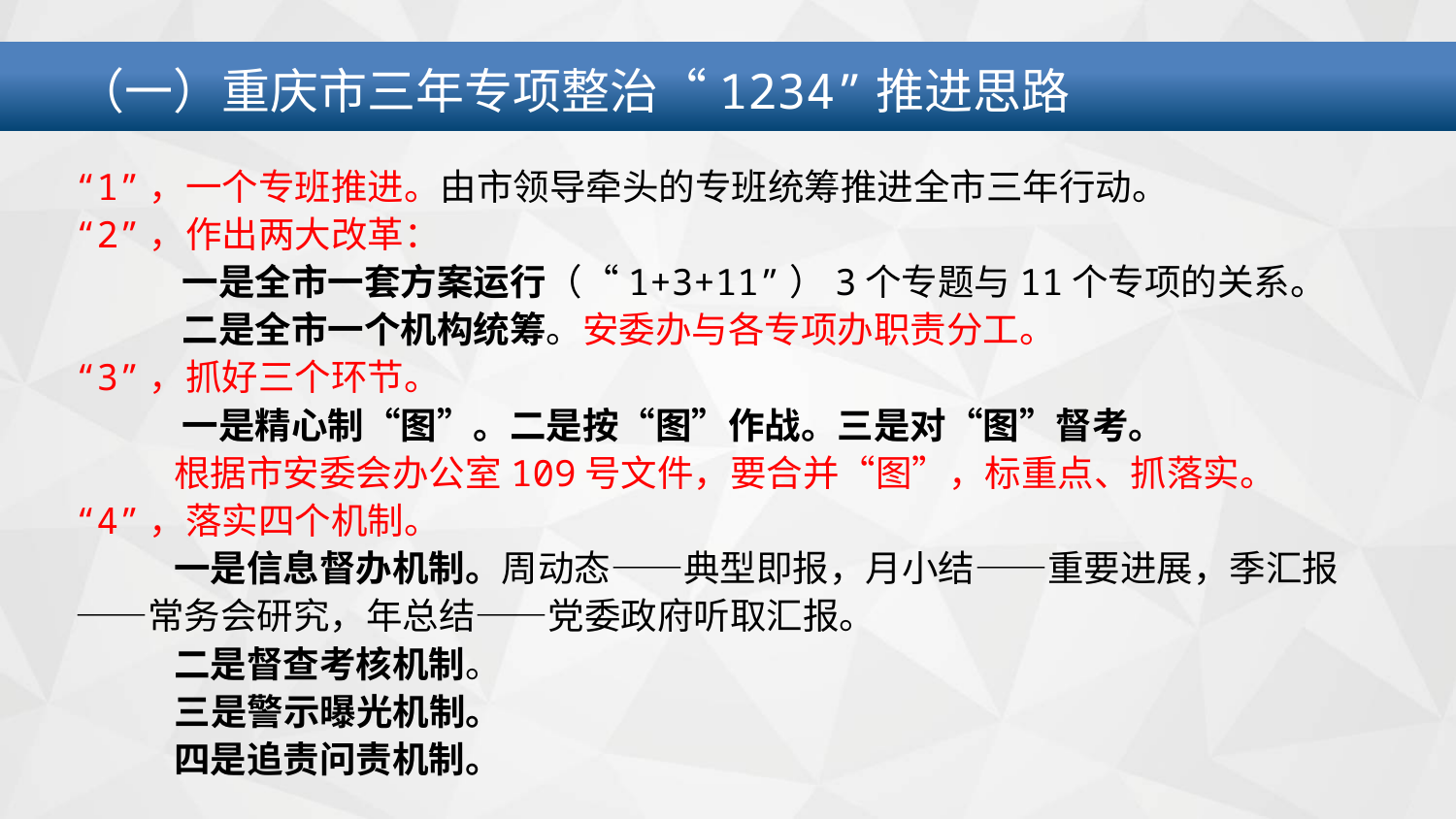

（一）重庆市三年专项整治“1234”推进思路
“1”，一个专班推进。由市领导牵头的专班统筹推进全市三年行动。
“2”，作出两大改革：
            一是全市一套方案运行（“1+3+11”）3个专题与11个专项的关系。
            二是全市一个机构统筹。安委办与各专项办职责分工。
“3”，抓好三个环节。
            一是精心制“图”。二是按“图”作战。三是对“图”督考。
           根据市安委会办公室109号文件，要合并“图”，标重点、抓落实。
“4”，落实四个机制。
           一是信息督办机制。周动态——典型即报，月小结——重要进展，季汇报——常务会研究，年总结——党委政府听取汇报。
           二是督查考核机制。
           三是警示曝光机制。
           四是追责问责机制。